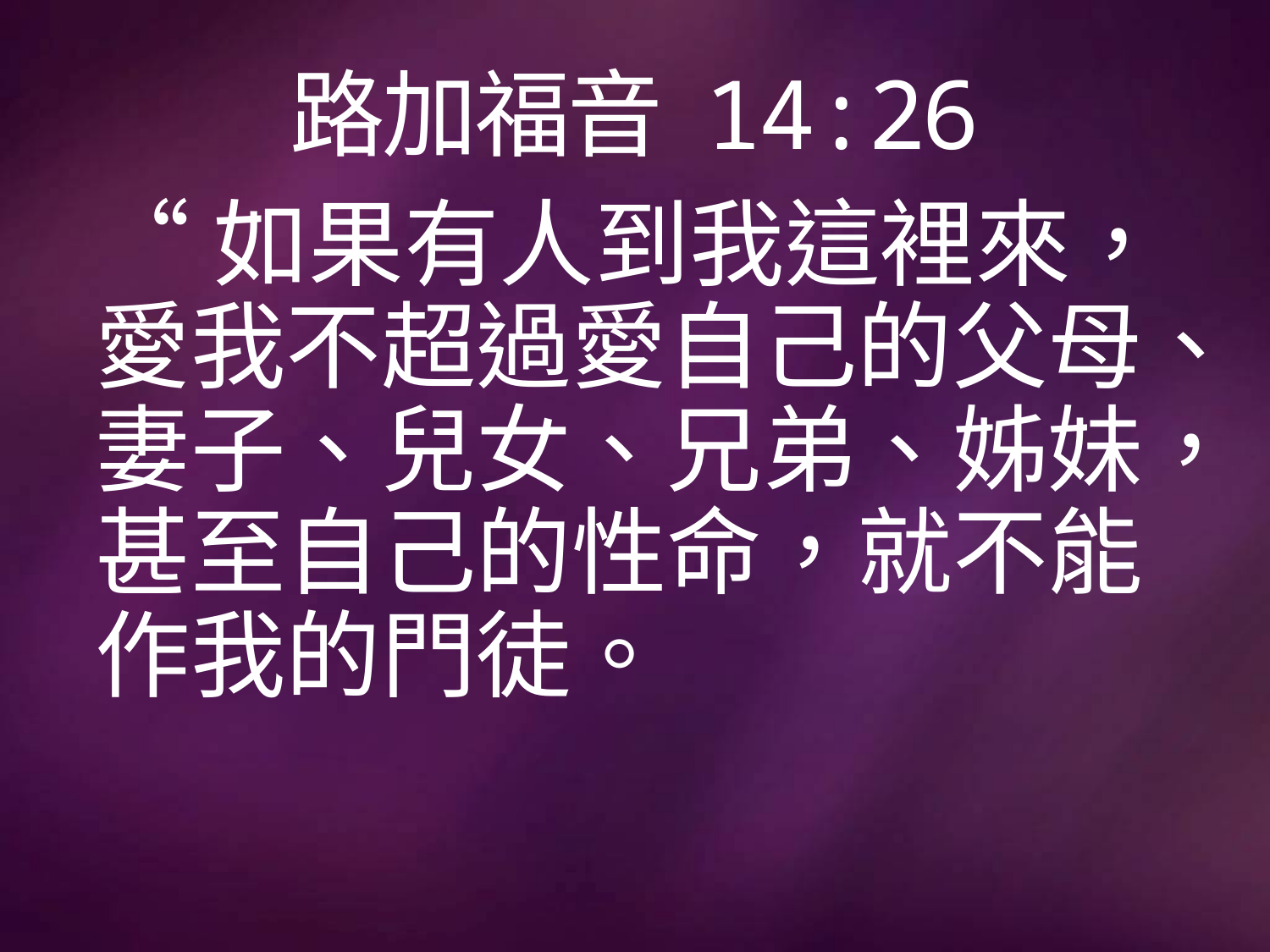

# 路加福音 14:26
“如果有人到我這裡來，愛我不超過愛自己的父母、妻子、兒女、兄弟、姊妹，甚至自己的性命，就不能作我的門徒。